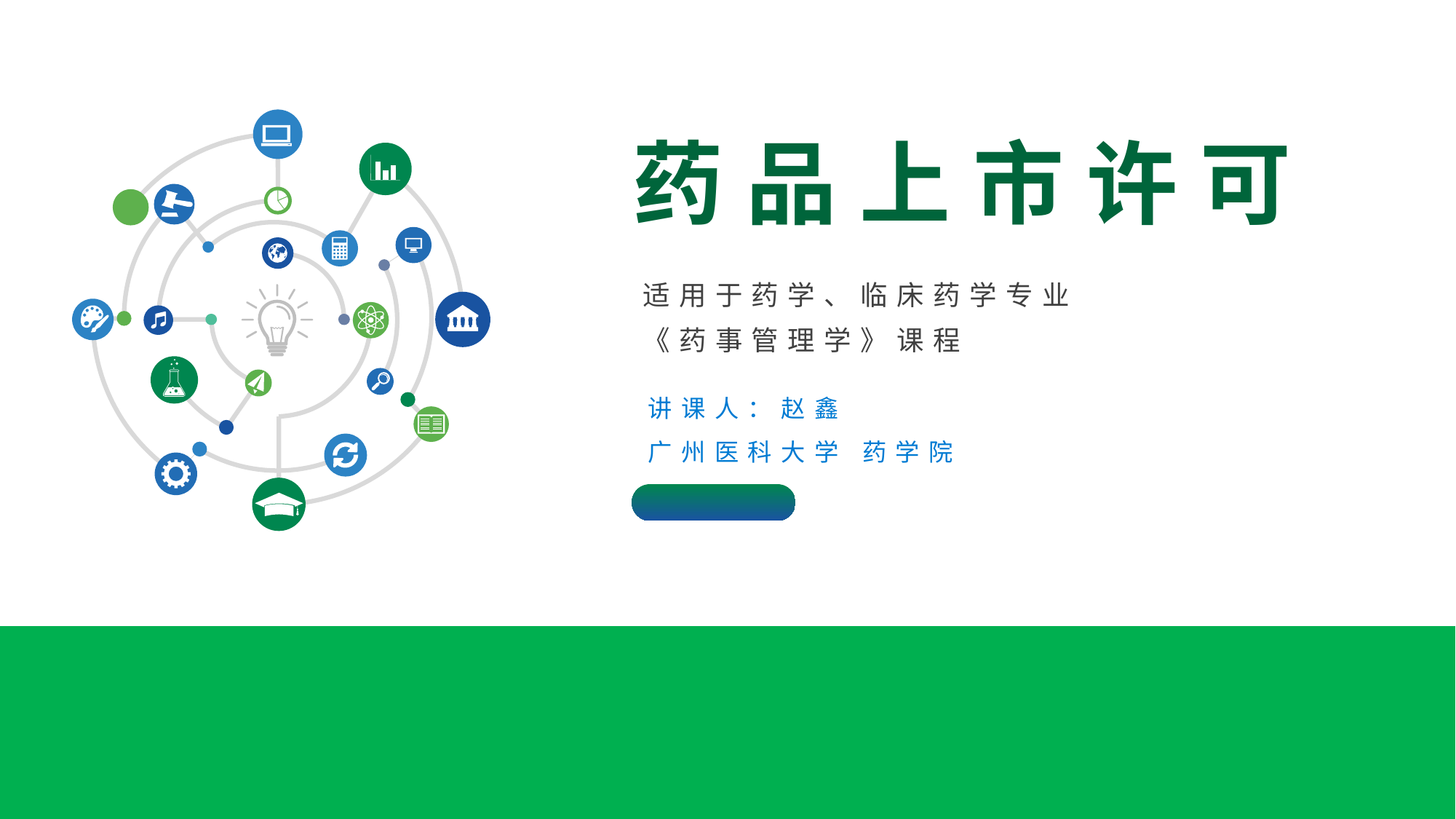

药品上市许可
适用于药学、临床药学专业
《药事管理学》课程
讲课人：赵鑫
广州医科大学 药学院